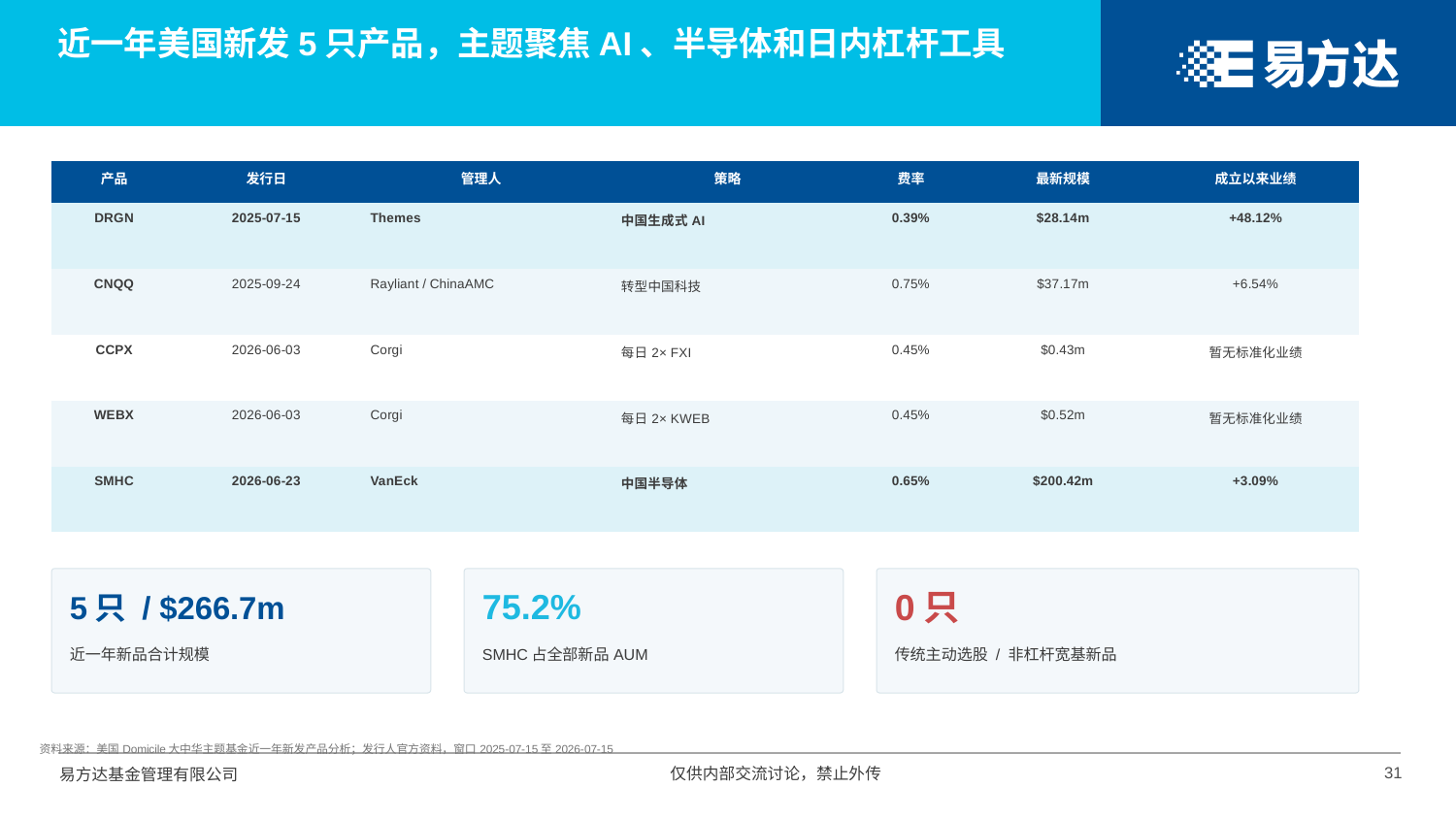

近一年美国新发5只产品，主题聚焦AI、半导体和日内杠杆工具
| 产品 | 发行日 | 管理人 | 策略 | 费率 | 最新规模 | 成立以来业绩 |
| --- | --- | --- | --- | --- | --- | --- |
| DRGN | 2025-07-15 | Themes | 中国生成式AI | 0.39% | $28.14m | +48.12% |
| CNQQ | 2025-09-24 | Rayliant / ChinaAMC | 转型中国科技 | 0.75% | $37.17m | +6.54% |
| CCPX | 2026-06-03 | Corgi | 每日2× FXI | 0.45% | $0.43m | 暂无标准化业绩 |
| WEBX | 2026-06-03 | Corgi | 每日2× KWEB | 0.45% | $0.52m | 暂无标准化业绩 |
| SMHC | 2026-06-23 | VanEck | 中国半导体 | 0.65% | $200.42m | +3.09% |

5只 / $266.7m
75.2%
0只
近一年新品合计规模
SMHC占全部新品AUM
传统主动选股 / 非杠杆宽基新品
资料来源：美国Domicile大中华主题基金近一年新发产品分析；发行人官方资料，窗口2025-07-15至2026-07-15